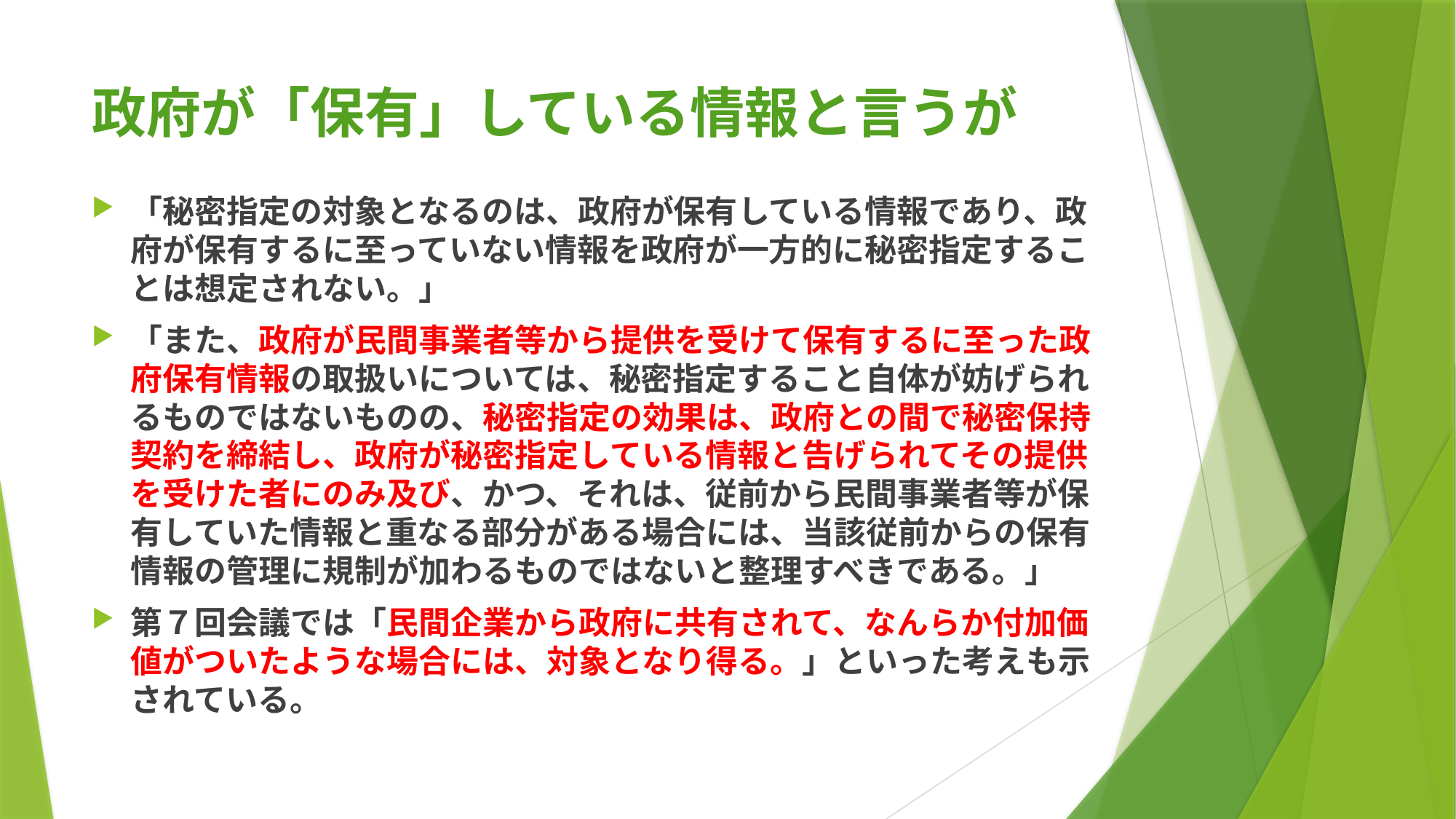

# 政府が「保有」している情報と言うが
「秘密指定の対象となるのは、政府が保有している情報であり、政府が保有するに至っていない情報を政府が一方的に秘密指定することは想定されない。」
「また、政府が民間事業者等から提供を受けて保有するに至った政府保有情報の取扱いについては、秘密指定すること自体が妨げられるものではないものの、秘密指定の効果は、政府との間で秘密保持契約を締結し、政府が秘密指定している情報と告げられてその提供を受けた者にのみ及び、かつ、それは、従前から民間事業者等が保有していた情報と重なる部分がある場合には、当該従前からの保有情報の管理に規制が加わるものではないと整理すべきである。」
第７回会議では「民間企業から政府に共有されて、なんらか付加価値がついたような場合には、対象となり得る。」といった考えも示されている。
26